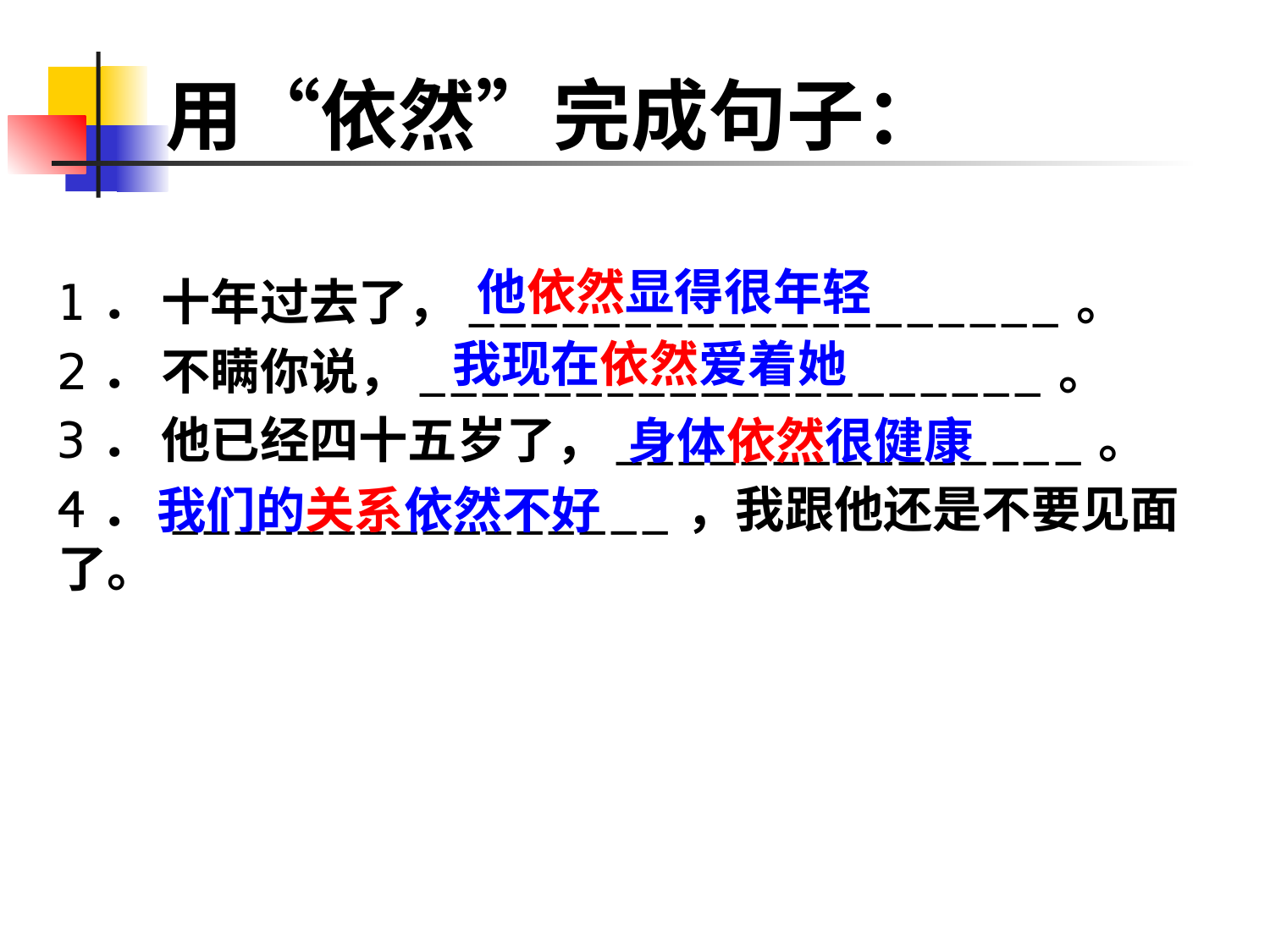

# 用“依然”完成句子：
他依然显得很年轻
1． 十年过去了，___________________。
2． 不瞒你说，____________________。
3． 他已经四十五岁了，_______________。
4． ________________，我跟他还是不要见面了。

我现在依然爱着她
身体依然很健康
我们的关系依然不好